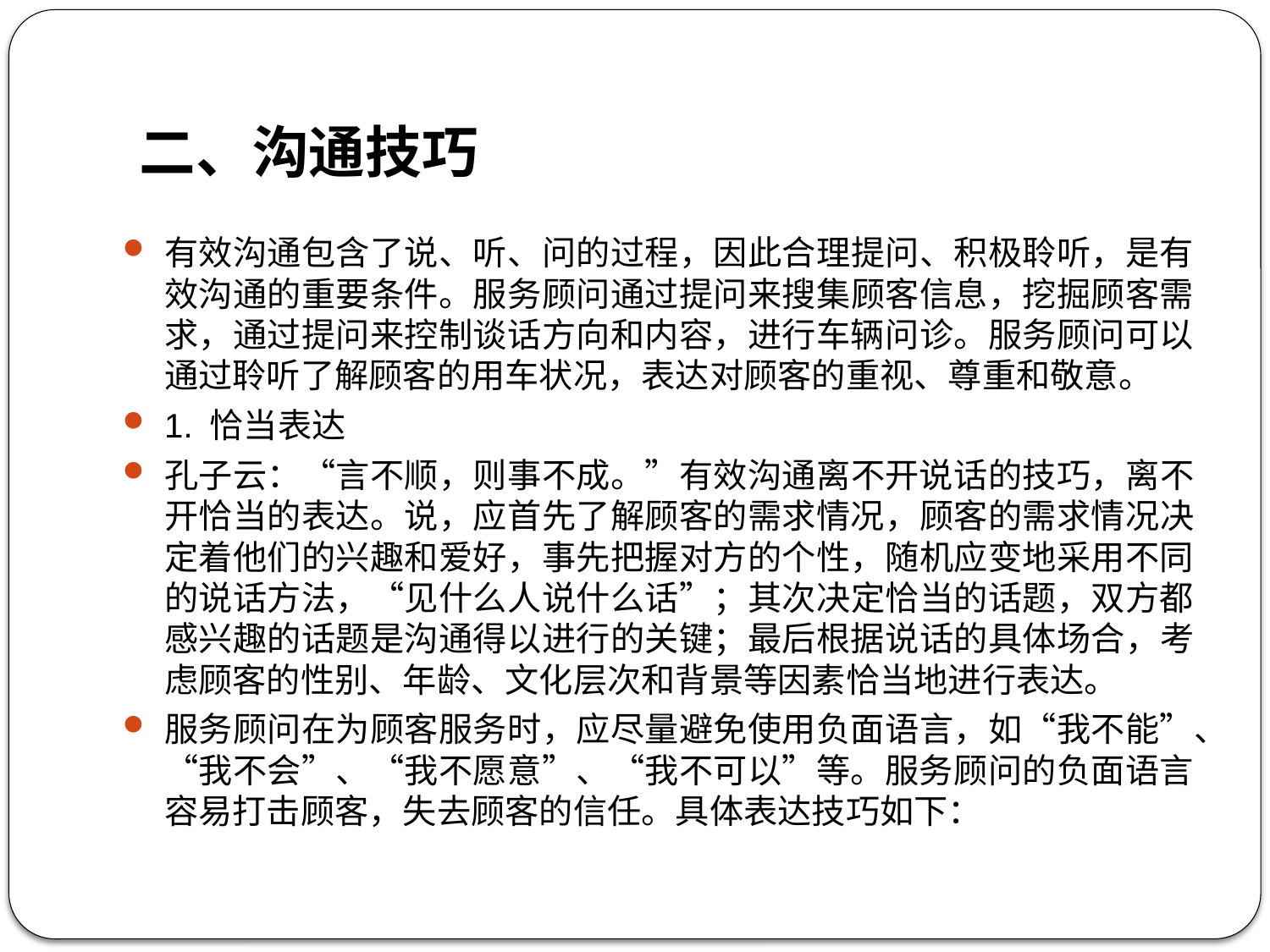

# 二、沟通技巧
有效沟通包含了说、听、问的过程，因此合理提问、积极聆听，是有效沟通的重要条件。服务顾问通过提问来搜集顾客信息，挖掘顾客需求，通过提问来控制谈话方向和内容，进行车辆问诊。服务顾问可以通过聆听了解顾客的用车状况，表达对顾客的重视、尊重和敬意。
1. 恰当表达
孔子云：“言不顺，则事不成。”有效沟通离不开说话的技巧，离不开恰当的表达。说，应首先了解顾客的需求情况，顾客的需求情况决定着他们的兴趣和爱好，事先把握对方的个性，随机应变地采用不同的说话方法，“见什么人说什么话”；其次决定恰当的话题，双方都感兴趣的话题是沟通得以进行的关键；最后根据说话的具体场合，考虑顾客的性别、年龄、文化层次和背景等因素恰当地进行表达。
服务顾问在为顾客服务时，应尽量避免使用负面语言，如“我不能”、“我不会”、“我不愿意”、“我不可以”等。服务顾问的负面语言容易打击顾客，失去顾客的信任。具体表达技巧如下：